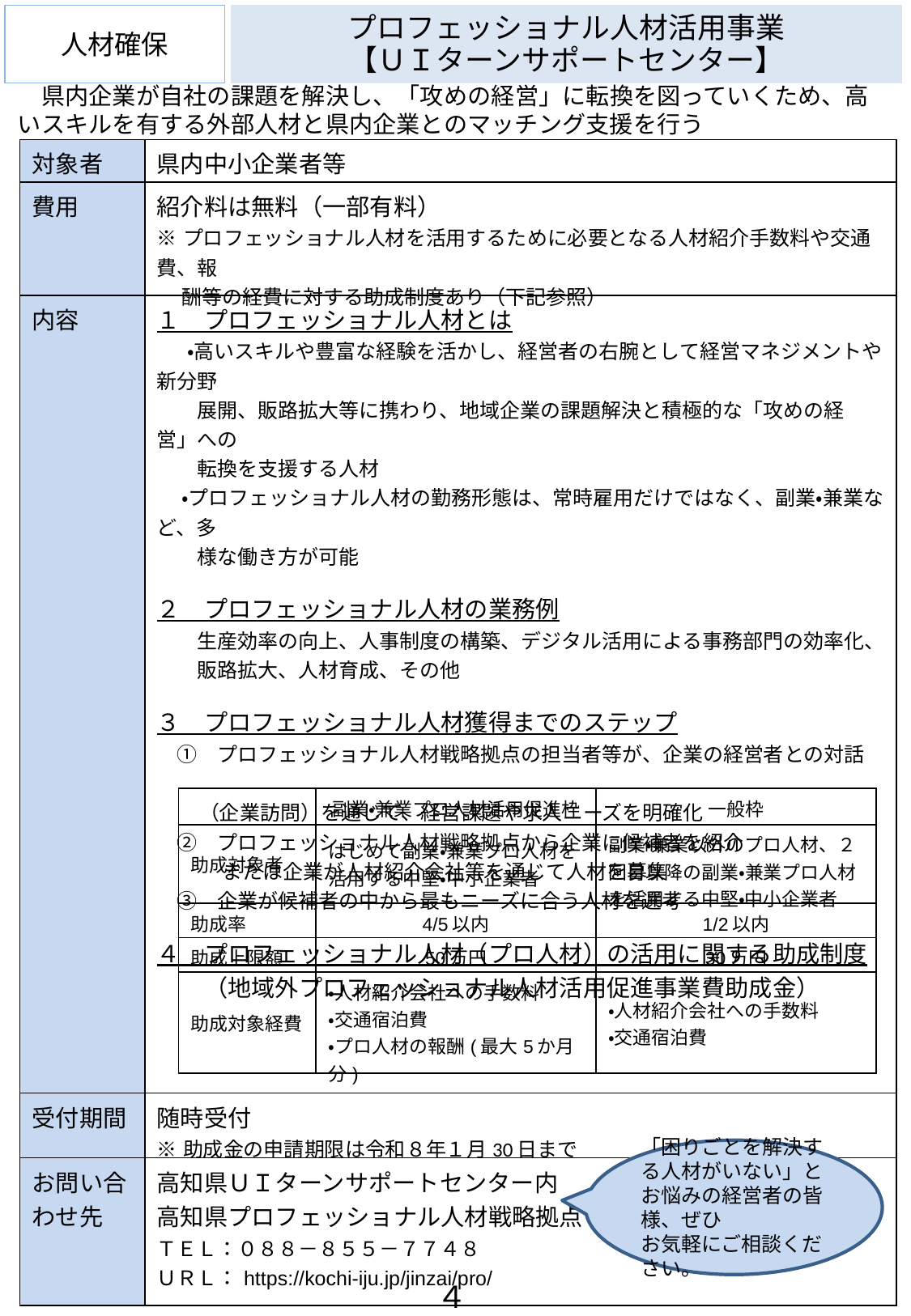

人材確保
# プロフェッショナル人材活用事業
【ＵＩターンサポートセンター】
　県内企業が自社の課題を解決し、「攻めの経営」に転換を図っていくため、高いスキルを有する外部人材と県内企業とのマッチング支援を行う
| 対象者 | 県内中小企業者等 |
| --- | --- |
| 費用 | 紹介料は無料（一部有料） ※プロフェッショナル人材を活用するために必要となる人材紹介手数料や交通費、報　 　 酬等の経費に対する助成制度あり（下記参照） |
| 内容 | １　プロフェッショナル人材とは 　・高いスキルや豊富な経験を活かし、経営者の右腕として経営マネジメントや新分野 　　展開、販路拡大等に携わり、地域企業の課題解決と積極的な「攻めの経営」への 　　転換を支援する人材 　 ・プロフェッショナル人材の勤務形態は、常時雇用だけではなく、副業・兼業など、多 　　様な働き方が可能 ２　プロフェッショナル人材の業務例 　　生産効率の向上、人事制度の構築、デジタル活用による事務部門の効率化、 　　販路拡大、人材育成、その他 ３　プロフェッショナル人材獲得までのステップ 　①　プロフェッショナル人材戦略拠点の担当者等が、企業の経営者との対話　　 　 （企業訪問）を通じて、経営課題や求人ニーズを明確化 　②　プロフェッショナル人材戦略拠点から企業に候補者を紹介 　　　 または企業が人材紹介会社等を通じて人材を募集 　③　企業が候補者の中から最もニーズに合う人材を選考 ４　プロフェッショナル人材（プロ人材）の活用に関する助成制度 　　（地域外プロフェッショナル人材活用促進事業費助成金） |
| 受付期間 | 随時受付 ※助成金の申請期限は令和８年１月30日まで |
| お問い合わせ先 | 高知県ＵＩターンサポートセンター内 高知県プロフェッショナル人材戦略拠点 ＴＥＬ：０８８－８５５－７７４８ ＵＲＬ：https://kochi-iju.jp/jinzai/pro/ |
|  | 副業・兼業プロ人材活用促進枠 | 一般枠 |
| --- | --- | --- |
| 助成対象者 | はじめて副業・兼業プロ人材を活用する中堅・中小企業者 | 副業・兼業以外のプロ人材、２回目以降の副業・兼業プロ人材を活用する中堅・中小企業者 |
| 助成率 | 4/5以内 | 1/2以内 |
| 助成上限額 | 50万円 | 30万円 |
| 助成対象経費 | ・人材紹介会社への手数料　 ・交通宿泊費 ・プロ人材の報酬(最大5か月分) | ・人材紹介会社への手数料 ・交通宿泊費 |
「困りごとを解決する人材がいない」とお悩みの経営者の皆様、ぜひ
お気軽にご相談ください。
４６